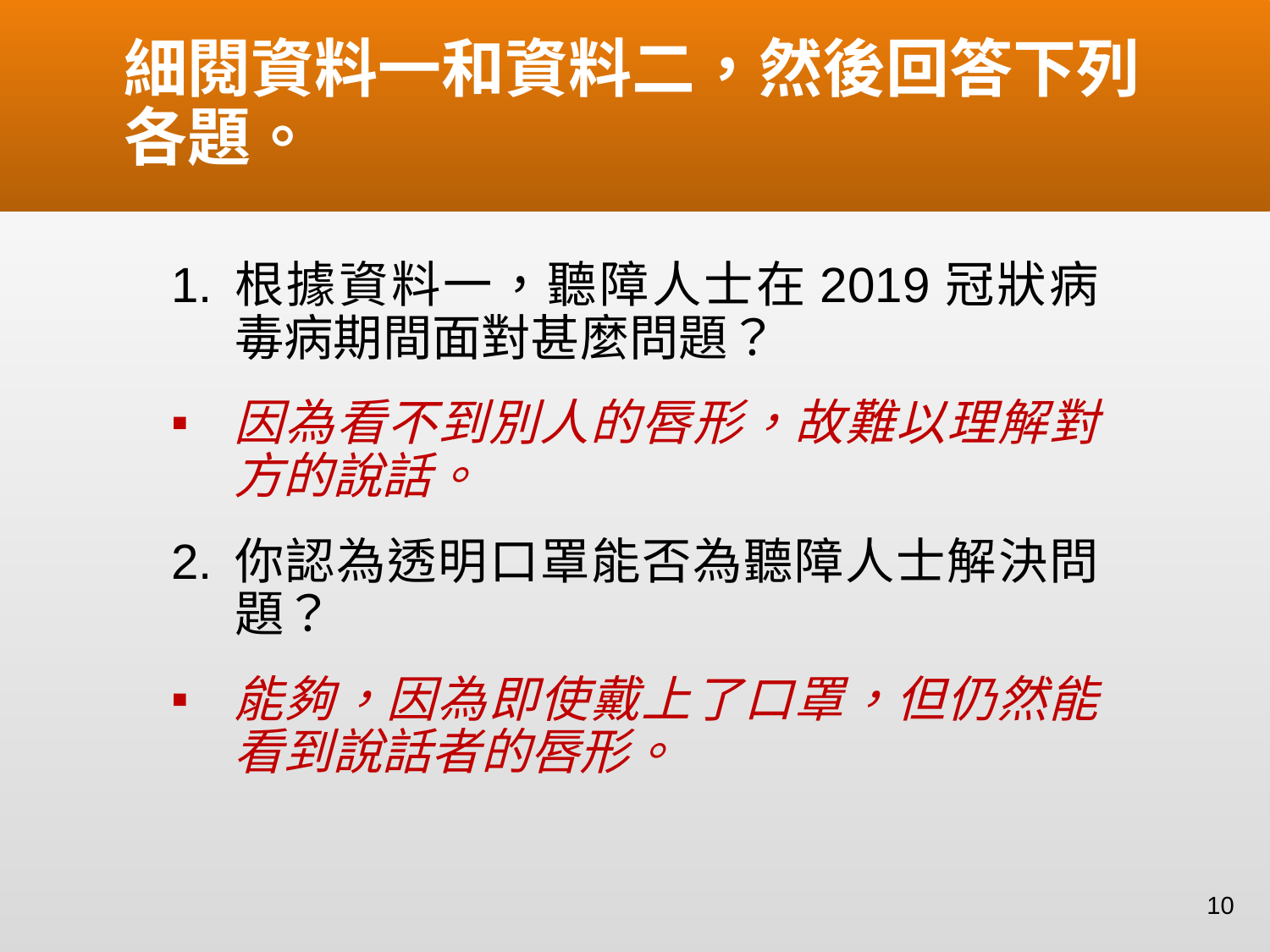

# 細閱資料一和資料二，然後回答下列各題。
根據資料一，聽障人士在2019冠狀病毒病期間面對甚麼問題？
因為看不到別人的唇形，故難以理解對方的說話。
你認為透明口罩能否為聽障人士解決問題？
能夠，因為即使戴上了口罩，但仍然能看到說話者的唇形。
10